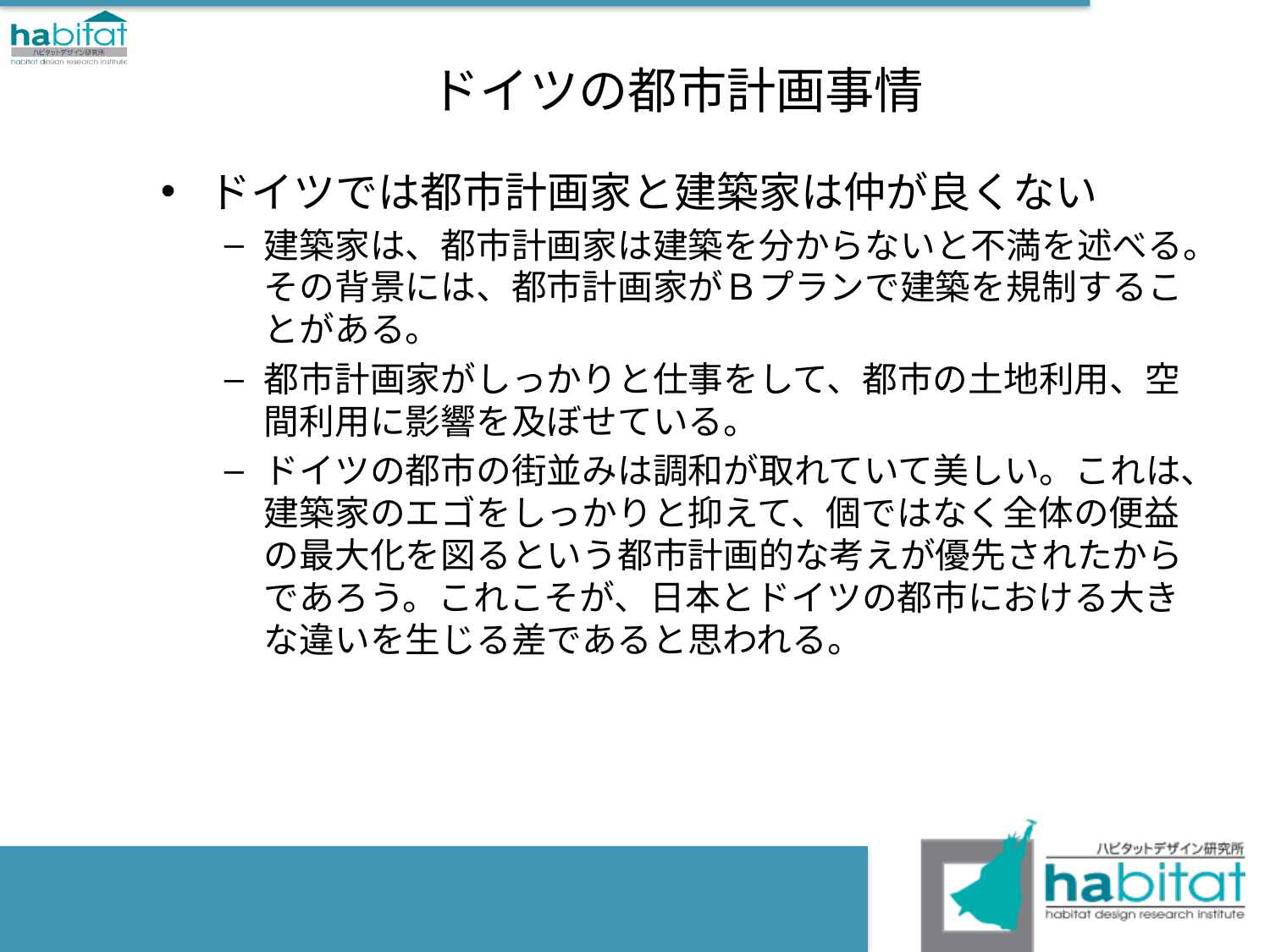

# ドイツの都市計画事情
ドイツでは都市計画家と建築家は仲が良くない
建築家は、都市計画家は建築を分からないと不満を述べる。その背景には、都市計画家がＢプランで建築を規制することがある。
都市計画家がしっかりと仕事をして、都市の土地利用、空間利用に影響を及ぼせている。
ドイツの都市の街並みは調和が取れていて美しい。これは、建築家のエゴをしっかりと抑えて、個ではなく全体の便益の最大化を図るという都市計画的な考えが優先されたからであろう。これこそが、日本とドイツの都市における大きな違いを生じる差であると思われる。